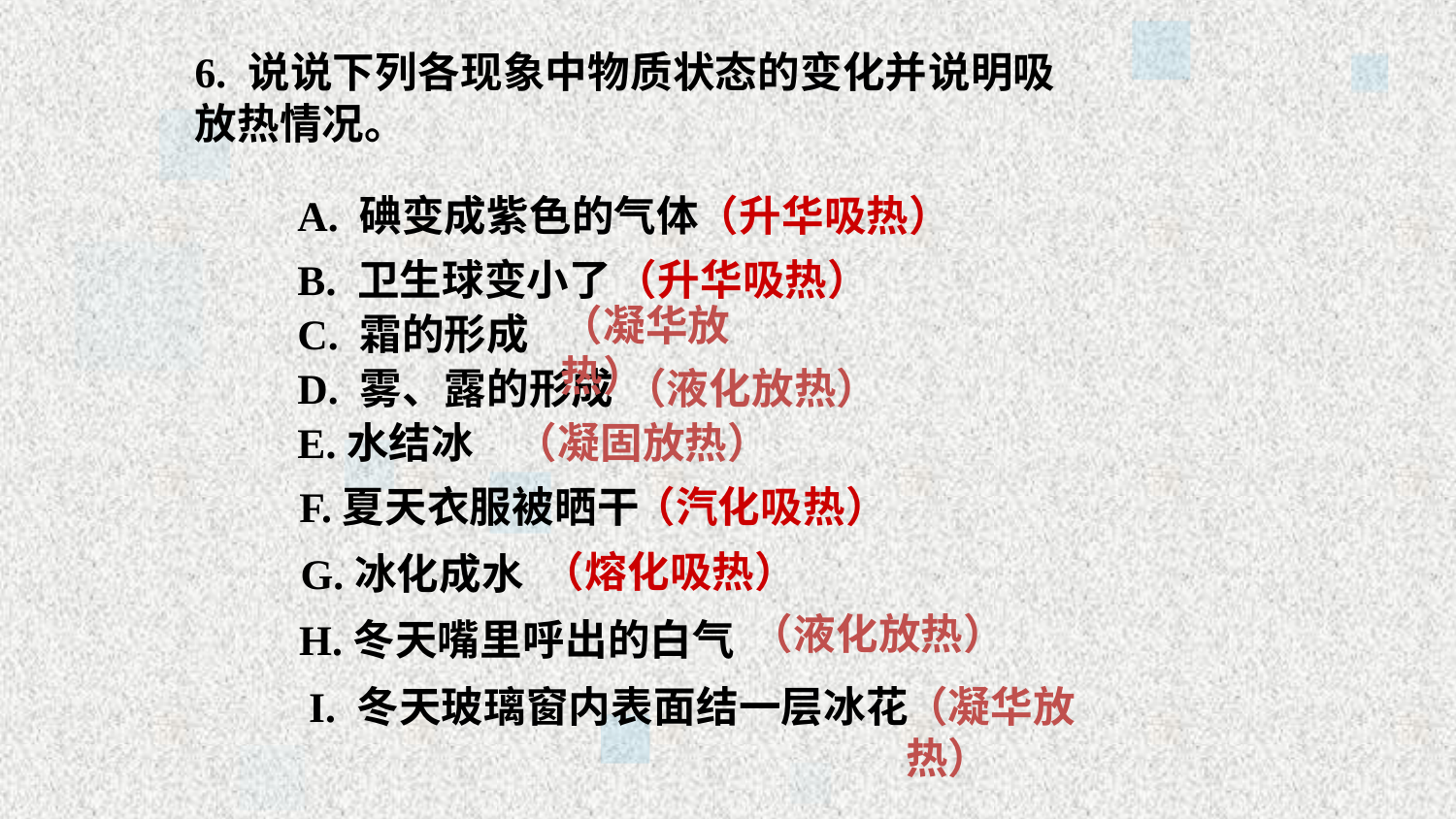

6. 说说下列各现象中物质状态的变化并说明吸放热情况。

A. 碘变成紫色的气体
（升华吸热）

B. 卫生球变小了
（升华吸热）
（凝华放热）
C. 霜的形成
D. 雾、露的形成
（液化放热）
E.水结冰
（凝固放热）

F.夏天衣服被晒干
（汽化吸热）
（熔化吸热）
G.冰化成水
（液化放热）
H.冬天嘴里呼出的白气
I. 冬天玻璃窗内表面结一层冰花
（凝华放热）